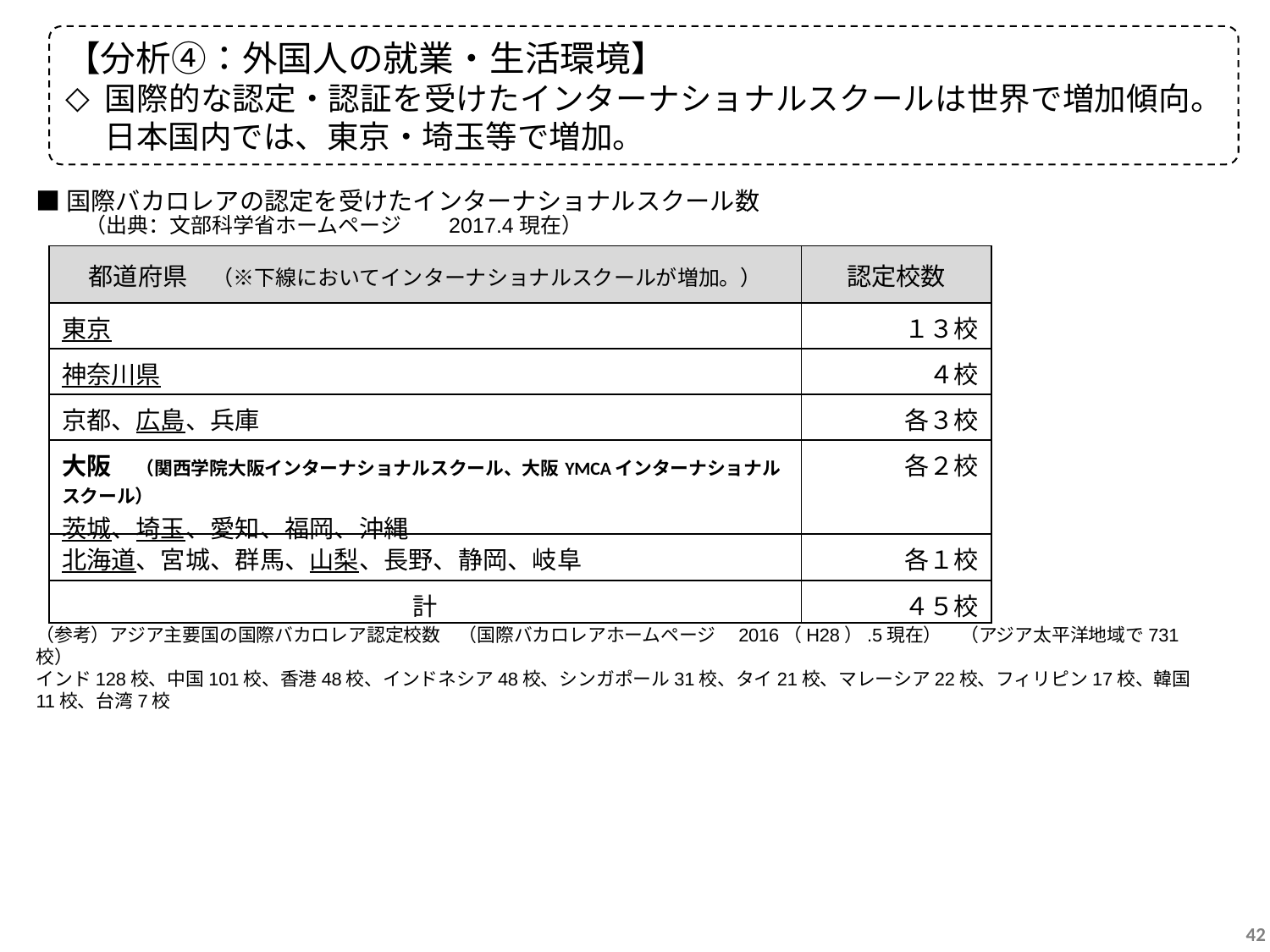

【分析④：外国人の就業・生活環境】
国際的な認定・認証を受けたインターナショナルスクールは世界で増加傾向。日本国内では、東京・埼玉等で増加。
■国際バカロレアの認定を受けたインターナショナルスクール数
　　（出典：文部科学省ホームページ　　2017.4現在）
| 都道府県　（※下線においてインターナショナルスクールが増加。） | 認定校数 |
| --- | --- |
| 東京 | １３校 |
| 神奈川県 | ４校 |
| 京都、広島、兵庫 | 各３校 |
| 大阪　（関西学院大阪インターナショナルスクール、大阪YMCAインターナショナルスクール） 茨城、埼玉、愛知、福岡、沖縄 | 各２校 |
| 北海道、宮城、群馬、山梨、長野、静岡、岐阜 | 各１校 |
| 計 | ４５校 |
（参考）アジア主要国の国際バカロレア認定校数　（国際バカロレアホームページ　2016（H28）.5現在）　（アジア太平洋地域で731校）
インド128校、中国101校、香港48校、インドネシア48校、シンガポール31校、タイ21校、マレーシア22校、フィリピン17校、韓国11校、台湾7校
42